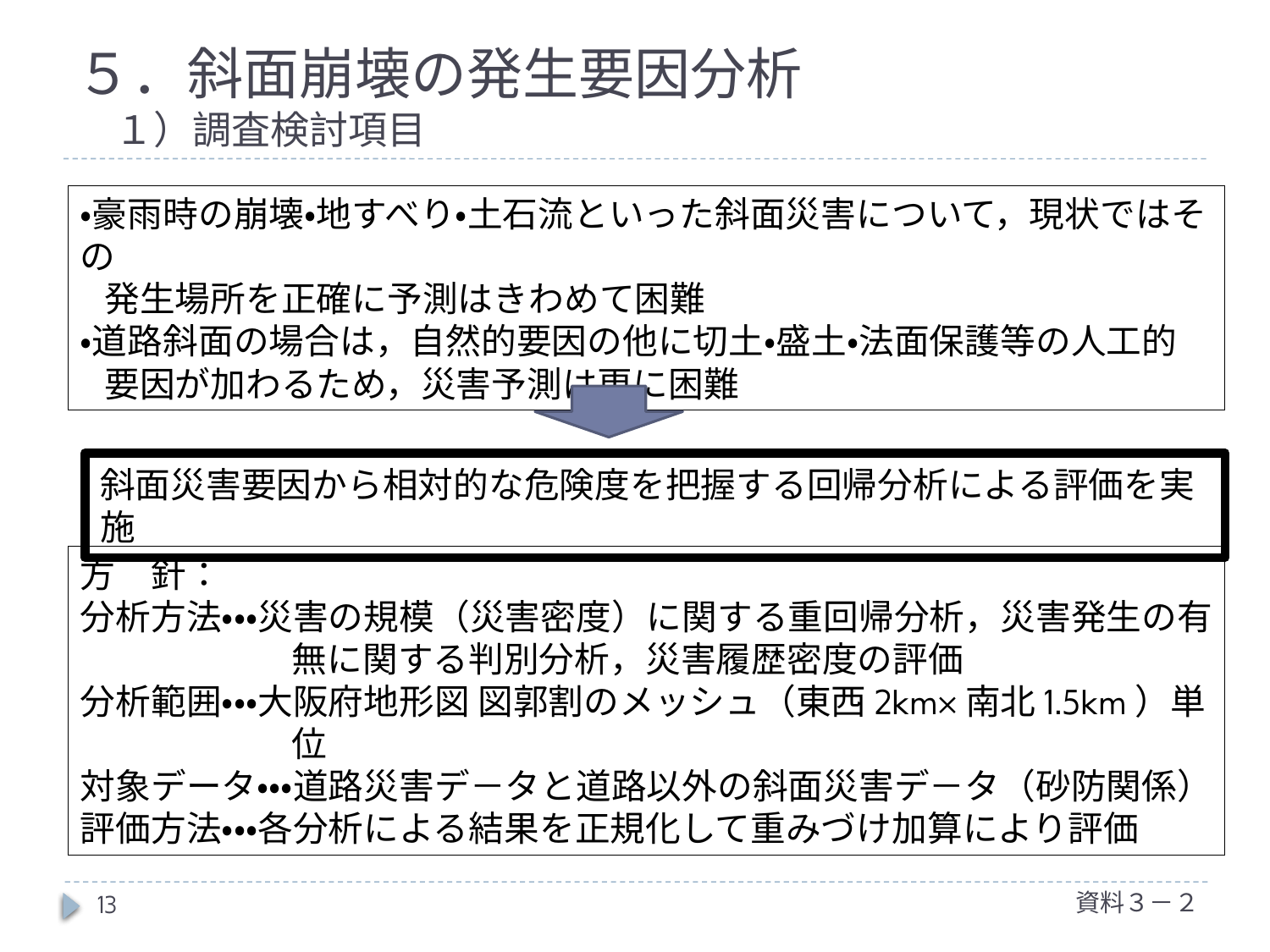

# ５．斜面崩壊の発生要因分析 　１）調査検討項目
・豪雨時の崩壊・地すべり・土石流といった斜面災害について，現状ではその
  発生場所を正確に予測はきわめて困難
・道路斜面の場合は，自然的要因の他に切土・盛土・法面保護等の人工的
  要因が加わるため，災害予測は更に困難

斜面災害要因から相対的な危険度を把握する回帰分析による評価を実施
方　針：
分析方法・・・災害の規模（災害密度）に関する重回帰分析，災害発生の有無に関する判別分析，災害履歴密度の評価
分析範囲・・・大阪府地形図 図郭割のメッシュ（東西2km×南北1.5km）単位
対象データ・・・道路災害デ－タと道路以外の斜面災害デ－タ（砂防関係）
評価方法・・・各分析による結果を正規化して重みづけ加算により評価
資料３－２
13